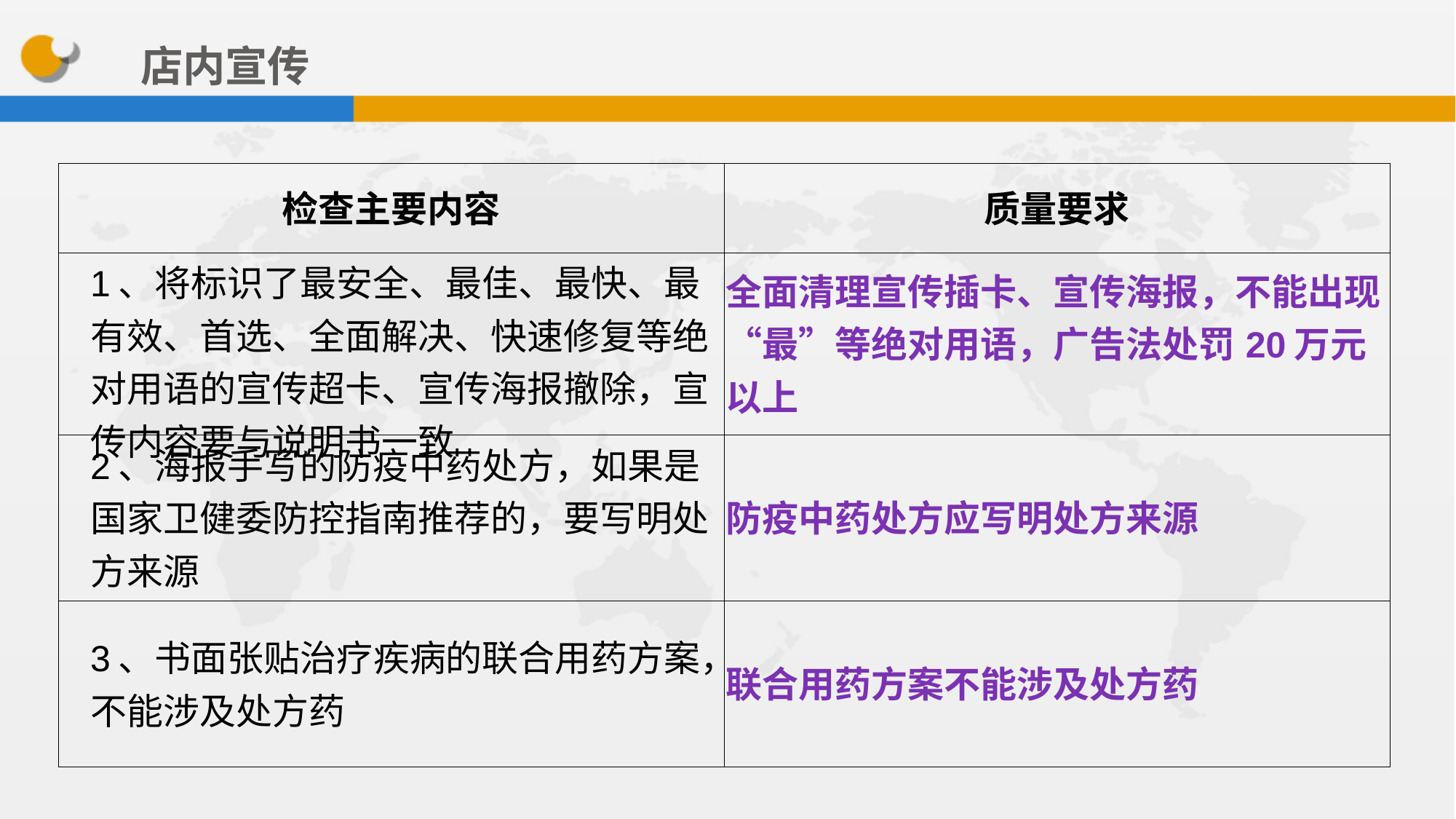

店内宣传
| 检查主要内容 | 质量要求 |
| --- | --- |
| 1、将标识了最安全、最佳、最快、最有效、首选、全面解决、快速修复等绝对用语的宣传超卡、宣传海报撤除，宣传内容要与说明书一致 | 全面清理宣传插卡、宣传海报，不能出现“最”等绝对用语，广告法处罚20万元以上 |
| 2、海报手写的防疫中药处方，如果是国家卫健委防控指南推荐的，要写明处方来源 | 防疫中药处方应写明处方来源 |
| 3、书面张贴治疗疾病的联合用药方案，不能涉及处方药 | 联合用药方案不能涉及处方药 |
34%